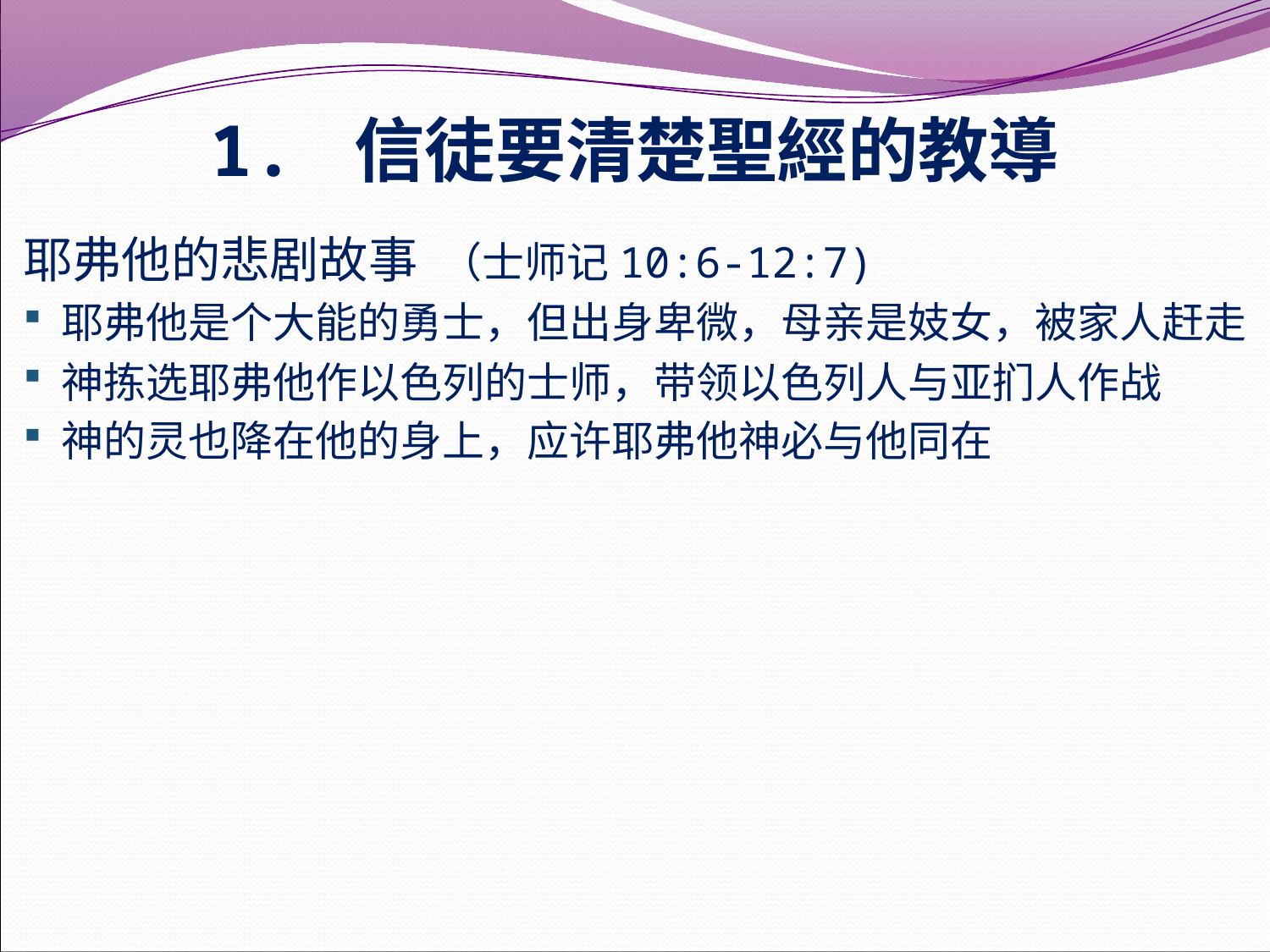

# 1. 信徒要清楚聖經的教導
耶弗他的悲剧故事  （士师记10:6-12:7)
耶弗他是个大能的勇士，但出身卑微，母亲是妓女，被家人赶走
神拣选耶弗他作以色列的士师，带领以色列人与亚扪人作战
神的灵也降在他的身上，应许耶弗他神必与他同在